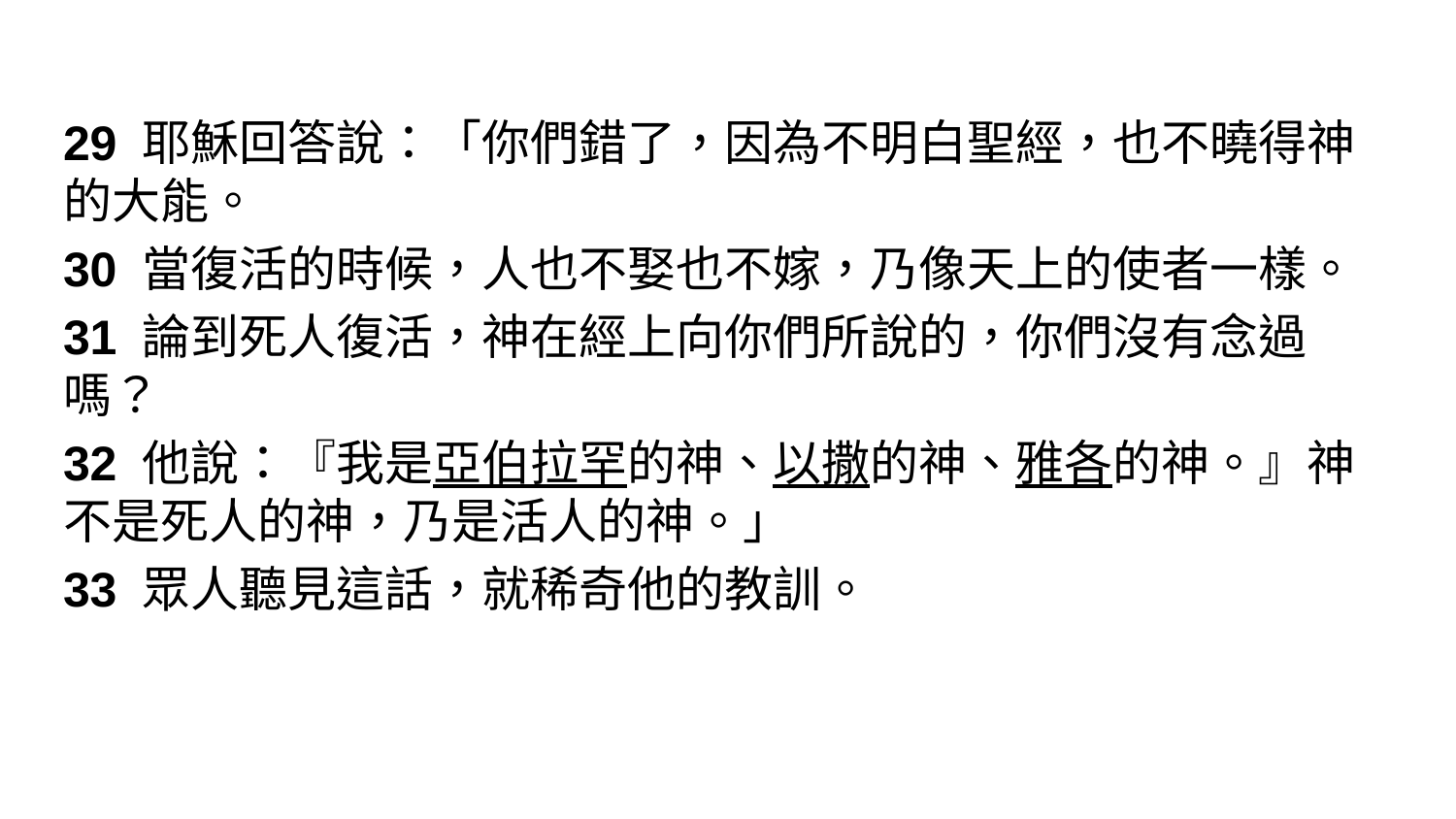

#
29 耶穌回答說：「你們錯了，因為不明白聖經，也不曉得神的大能。
30 當復活的時候，人也不娶也不嫁，乃像天上的使者一樣。
31 論到死人復活，神在經上向你們所說的，你們沒有念過嗎？
32 他說：『我是亞伯拉罕的神、以撒的神、雅各的神。』神不是死人的神，乃是活人的神。」
33 眾人聽見這話，就稀奇他的教訓。